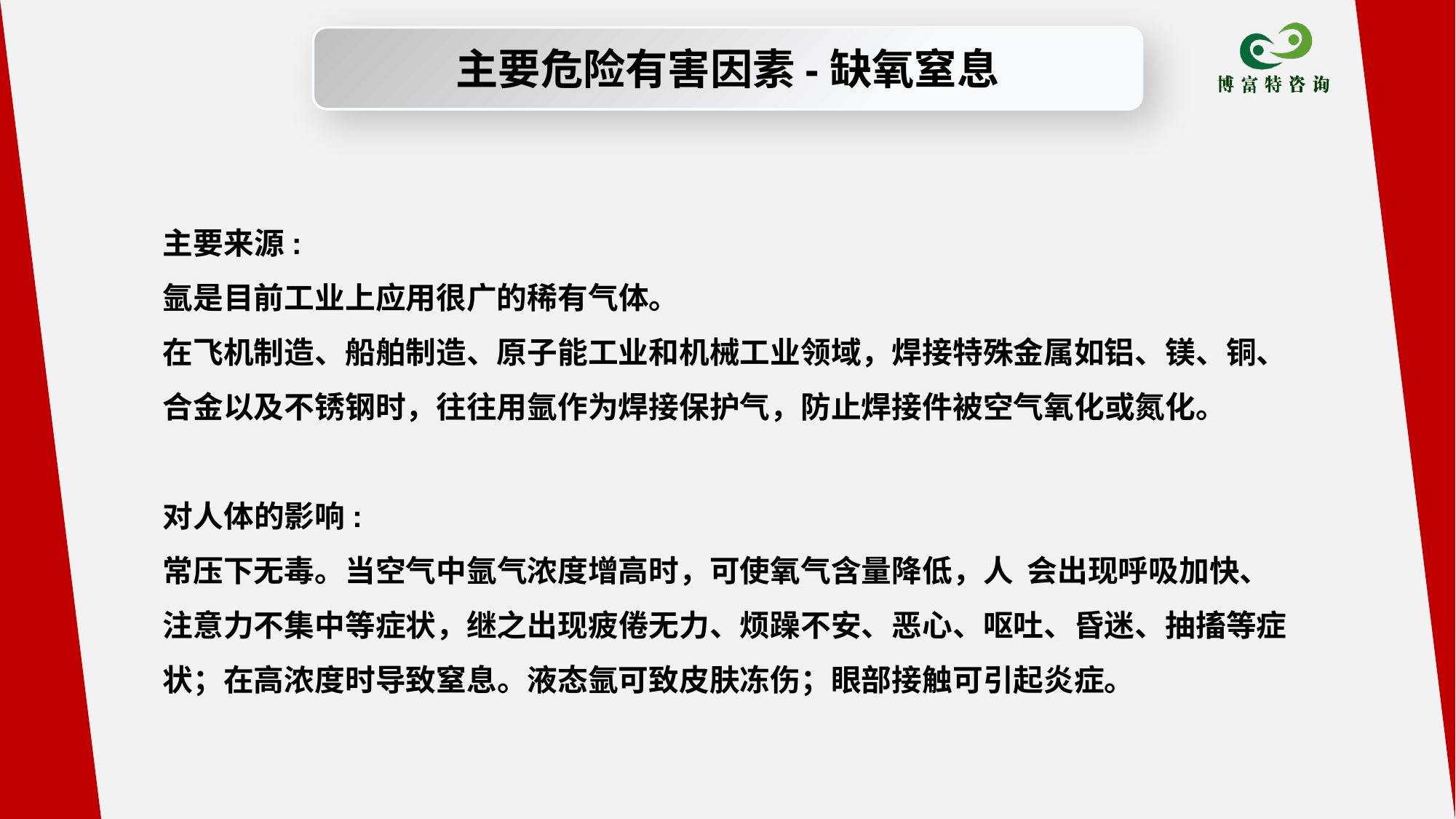

主要危险有害因素-缺氧窒息
主要来源:
氩是目前工业上应用很广的稀有气体。
在飞机制造、船舶制造、原子能工业和机械工业领域，焊接特殊金属如铝、镁、铜、合金以及不锈钢时，往往用氩作为焊接保护气，防止焊接件被空气氧化或氮化。

对人体的影响:
常压下无毒。当空气中氩气浓度增高时，可使氧气含量降低，人  会出现呼吸加快、注意力不集中等症状，继之出现疲倦无力、烦躁不安、恶心、呕吐、昏迷、抽搐等症状；在高浓度时导致窒息。液态氩可致皮肤冻伤；眼部接触可引起炎症。